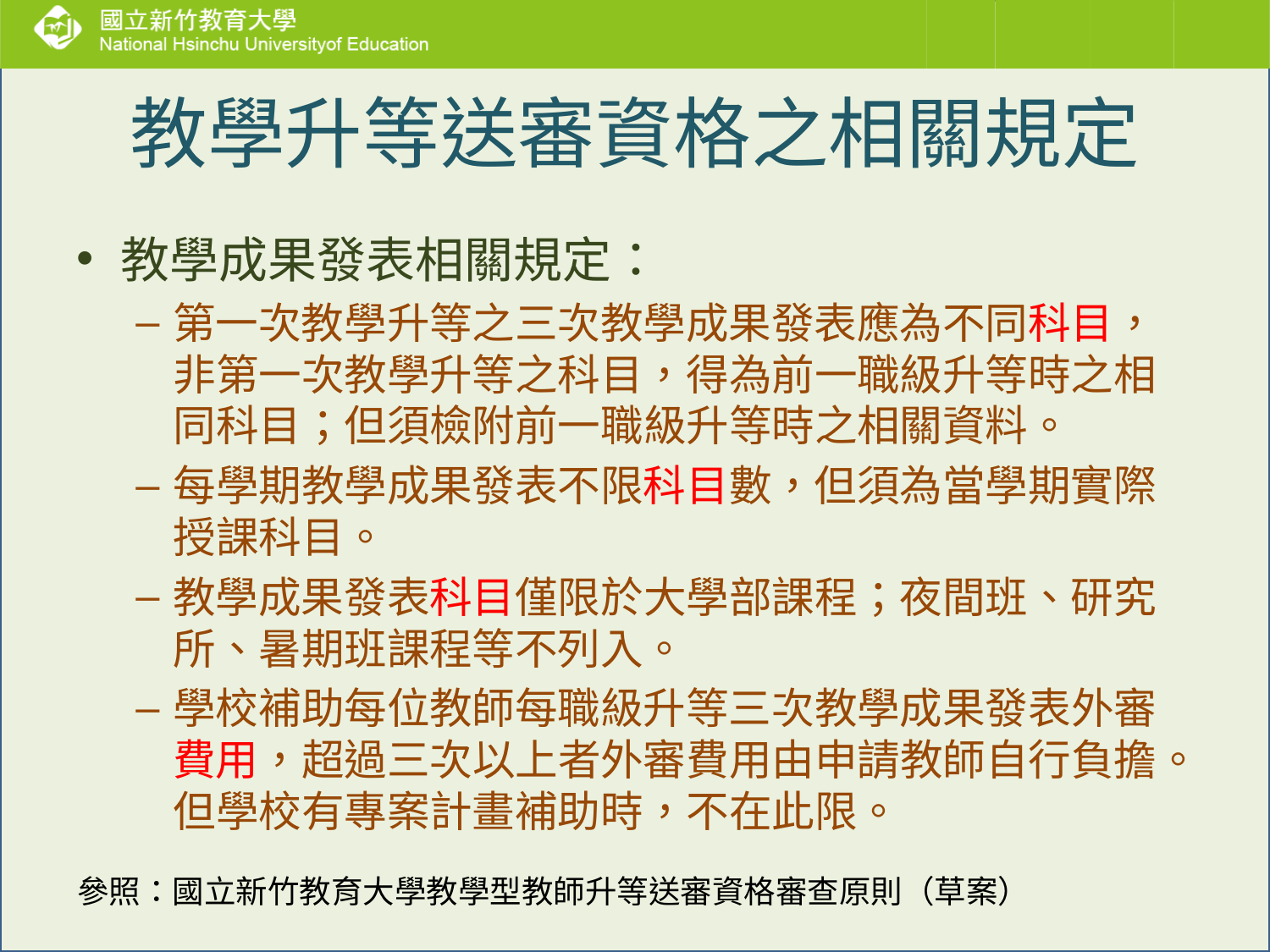

# 教學升等送審資格之相關規定
教學成果發表相關規定：
第一次教學升等之三次教學成果發表應為不同科目，  非第一次教學升等之科目，得為前一職級升等時之相同科目；但須檢附前一職級升等時之相關資料。
每學期教學成果發表不限科目數，但須為當學期實際授課科目。
教學成果發表科目僅限於大學部課程；夜間班、研究所、暑期班課程等不列入。
學校補助每位教師每職級升等三次教學成果發表外審費用，超過三次以上者外審費用由申請教師自行負擔。但學校有專案計畫補助時，不在此限。

參照：國立新竹教育大學教學型教師升等送審資格審查原則（草案）